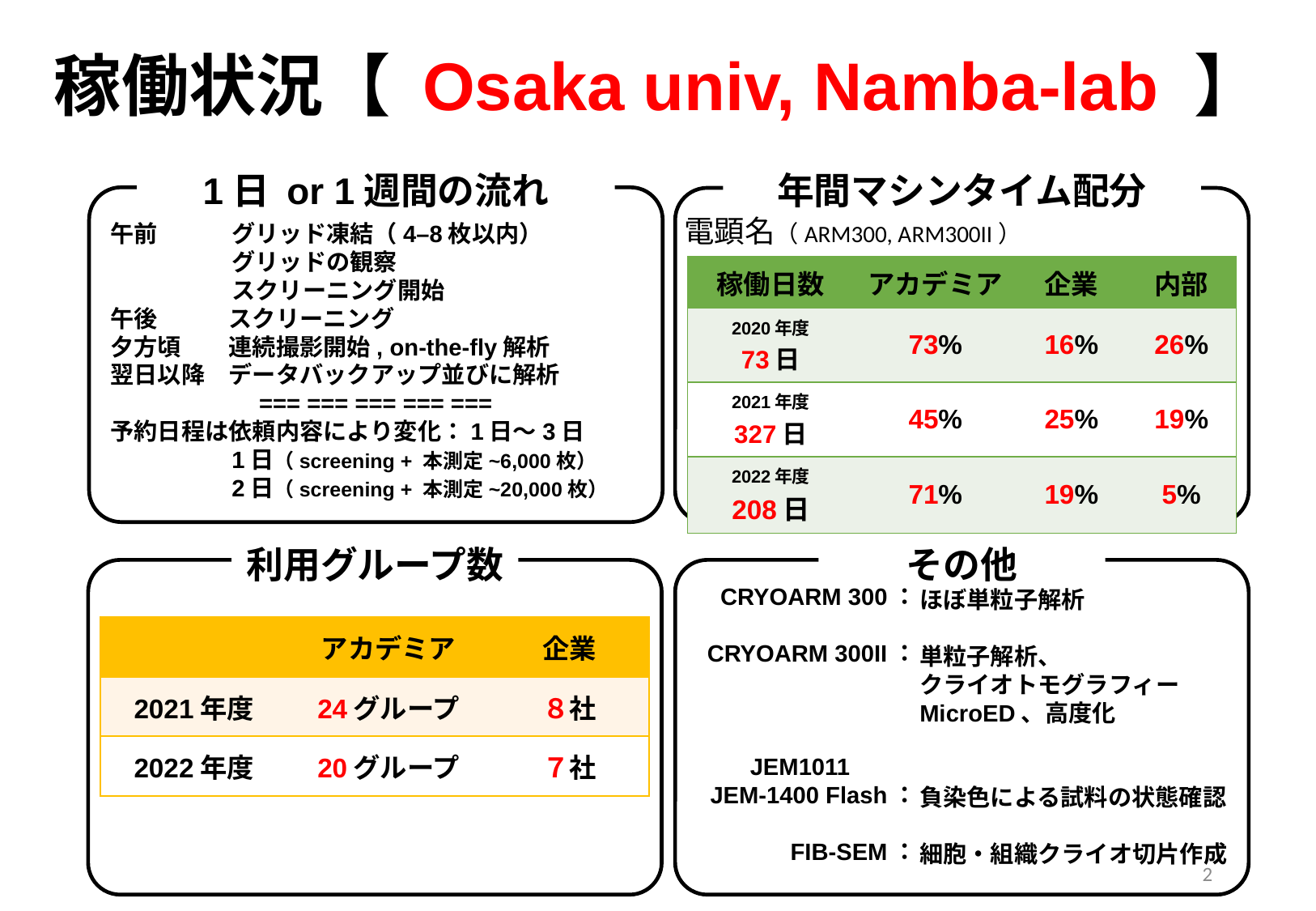

稼働状況【 Osaka univ, Namba-lab 】
1日 or 1週間の流れ
年間マシンタイム配分

電顕名（ARM300, ARM300II）
午前	グリッド凍結（4–8枚以内）
	グリッドの観察
	スクリーニング開始
午後　　　スクリーニング
夕方頃　　連続撮影開始, on-the-fly解析
翌日以降　データバックアップ並びに解析
=== === === === ===
予約日程は依頼内容により変化：1日〜3日
	1日（screening + 本測定~6,000枚）
	2日（screening + 本測定~20,000枚）
| 稼働日数 | アカデミア | 企業 | 内部 |
| --- | --- | --- | --- |
| 2020年度 73日 | 73% | 16% | 26% |
| 2021年度 327日 | 45% | 25% | 19% |
| 2022年度 208日 | 71% | 19% | 5% |
利用グループ数
その他

CRYOARM 300：

CRYOARM 300II：

JEM1011
JEM-1400 Flash：

FIB-SEM：

ほぼ単粒子解析

単粒子解析、
クライオトモグラフィー
MicroED、高度化

負染色による試料の状態確認

細胞・組織クライオ切片作成

|  | アカデミア | 企業 |
| --- | --- | --- |
| 2021年度 | 24グループ | ８社 |
| 2022年度 | 20グループ | ７社 |
2